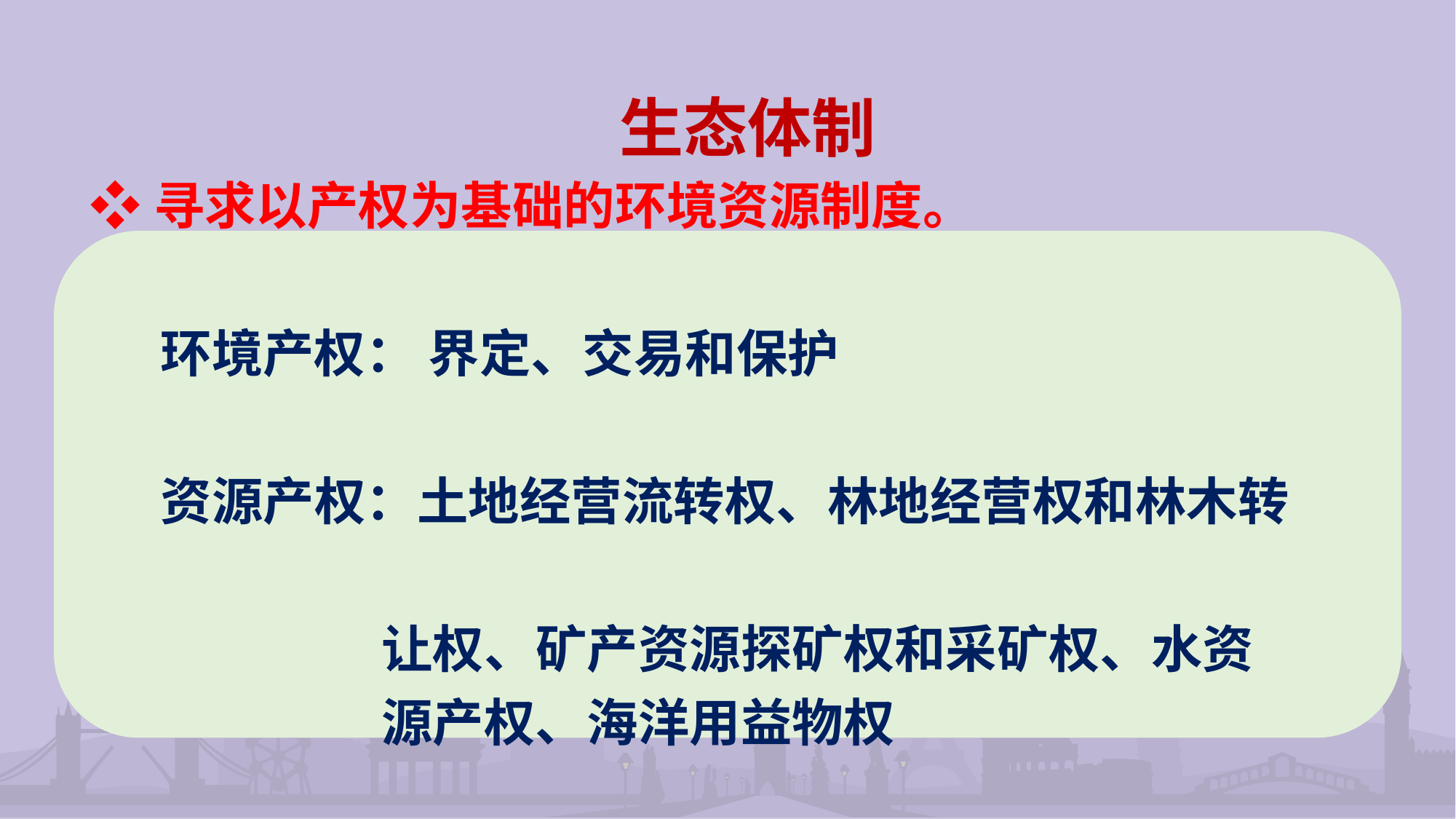

生态体制
❖寻求以产权为基础的环境资源制度。

     环境产权： 界定、交易和保护
     资源产权：土地经营流转权、林地经营权和林木转
                        让权、矿产资源探矿权和采矿权、水资
                        源产权、海洋用益物权